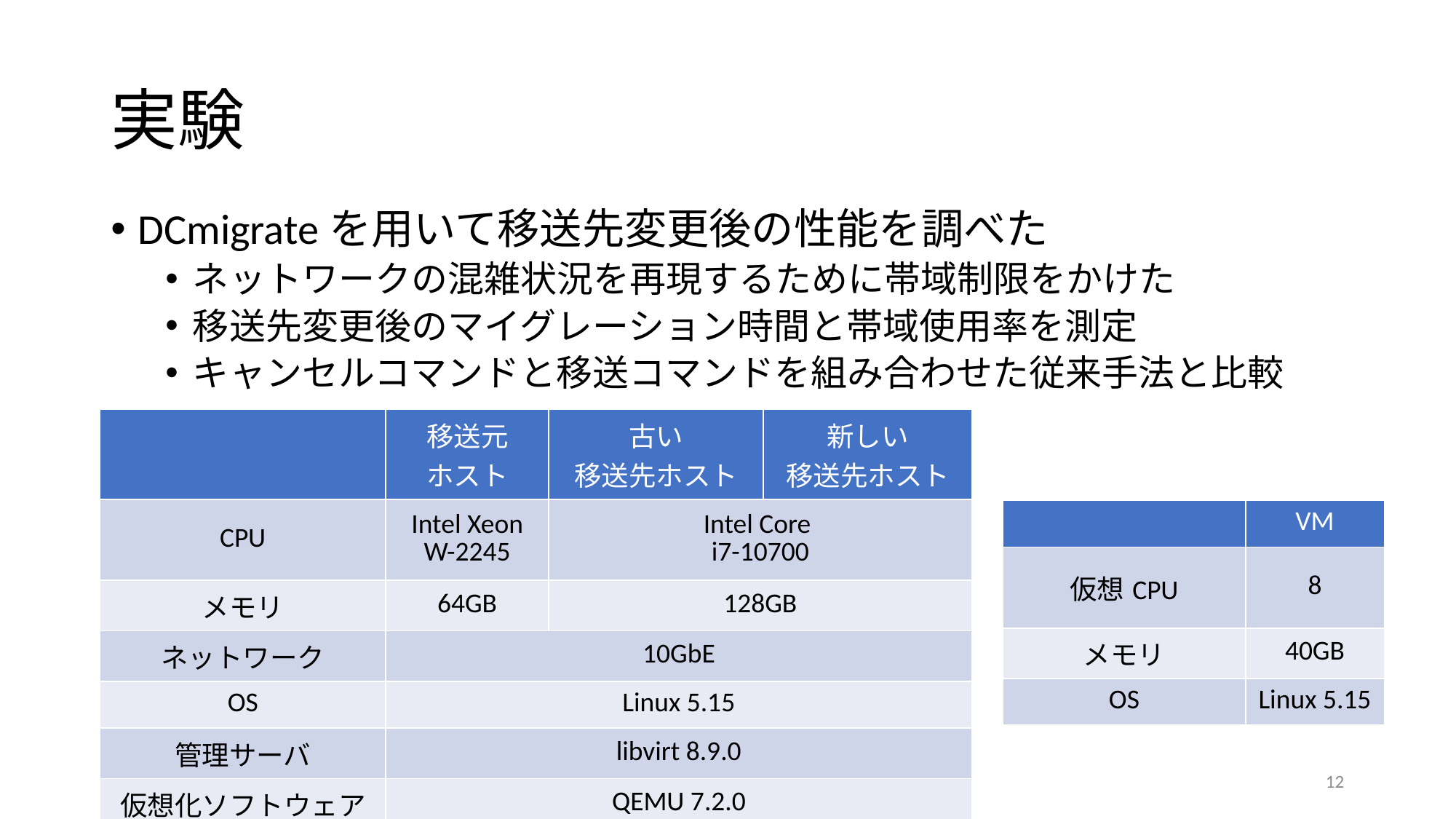

# 実験
DCmigrateを用いて移送先変更後の性能を調べた
ネットワークの混雑状況を再現するために帯域制限をかけた
移送先変更後のマイグレーション時間と帯域使用率を測定
キャンセルコマンドと移送コマンドを組み合わせた従来手法と比較
|  | 移送元 ホスト | 古い 移送先ホスト | 新しい 移送先ホスト |
| --- | --- | --- | --- |
| CPU | Intel Xeon W-2245 | Intel Core i7-10700 |  |
| メモリ | 64GB | 128GB |  |
| ネットワーク | 10GbE |  |  |
| OS | Linux 5.15 |  |  |
| 管理サーバ | libvirt 8.9.0 |  |  |
| 仮想化ソフトウェア | QEMU 7.2.0 |  |  |
|  | VM |
| --- | --- |
| 仮想CPU | 8 |
| メモリ | 40GB |
| OS | Linux 5.15 |
12